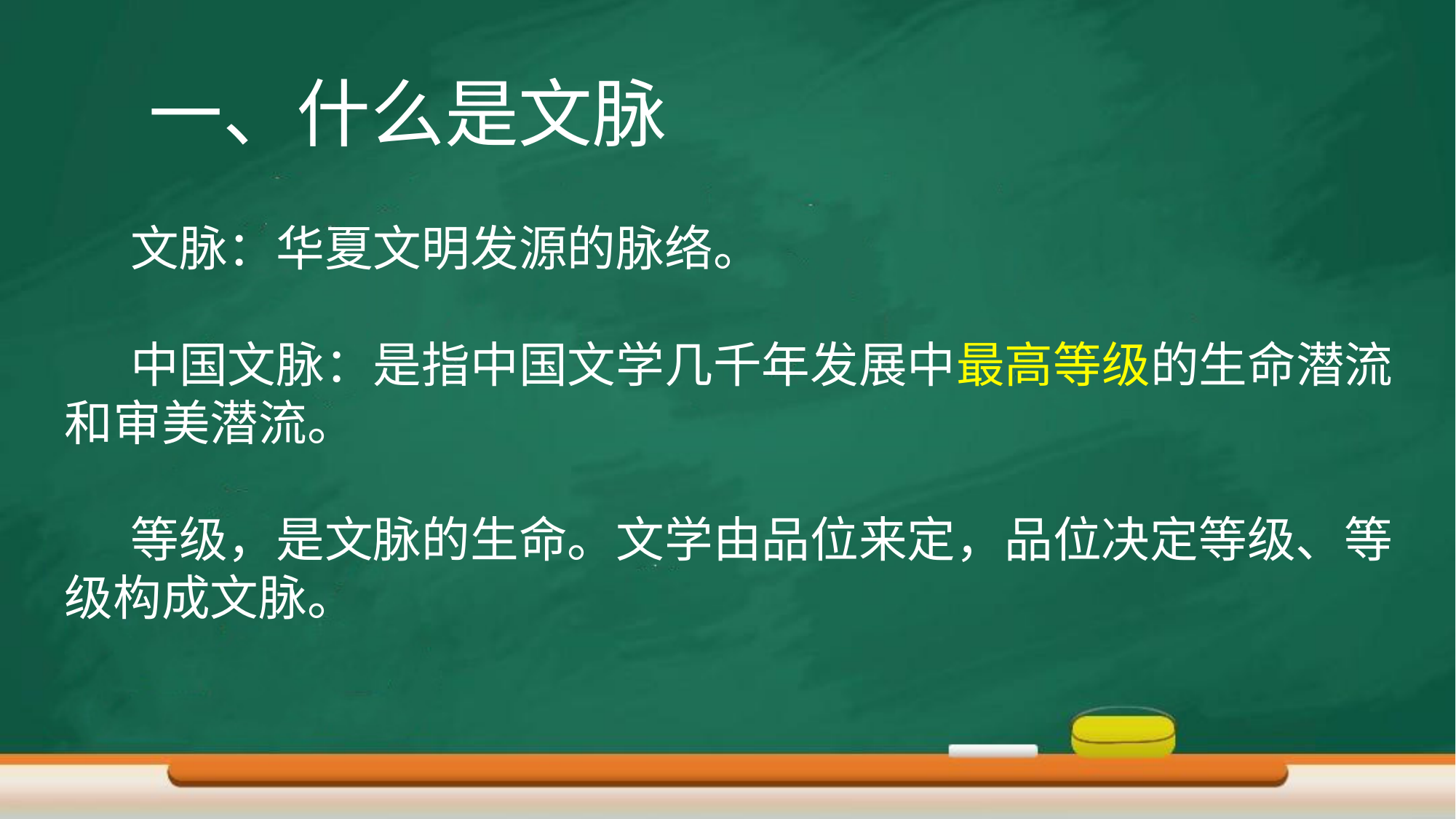

# 一、什么是文脉
     文脉：华夏文明发源的脉络。

     中国文脉：是指中国文学几千年发展中最高等级的生命潜流和审美潜流。

     等级，是文脉的生命。文学由品位来定，品位决定等级、等级构成文脉。